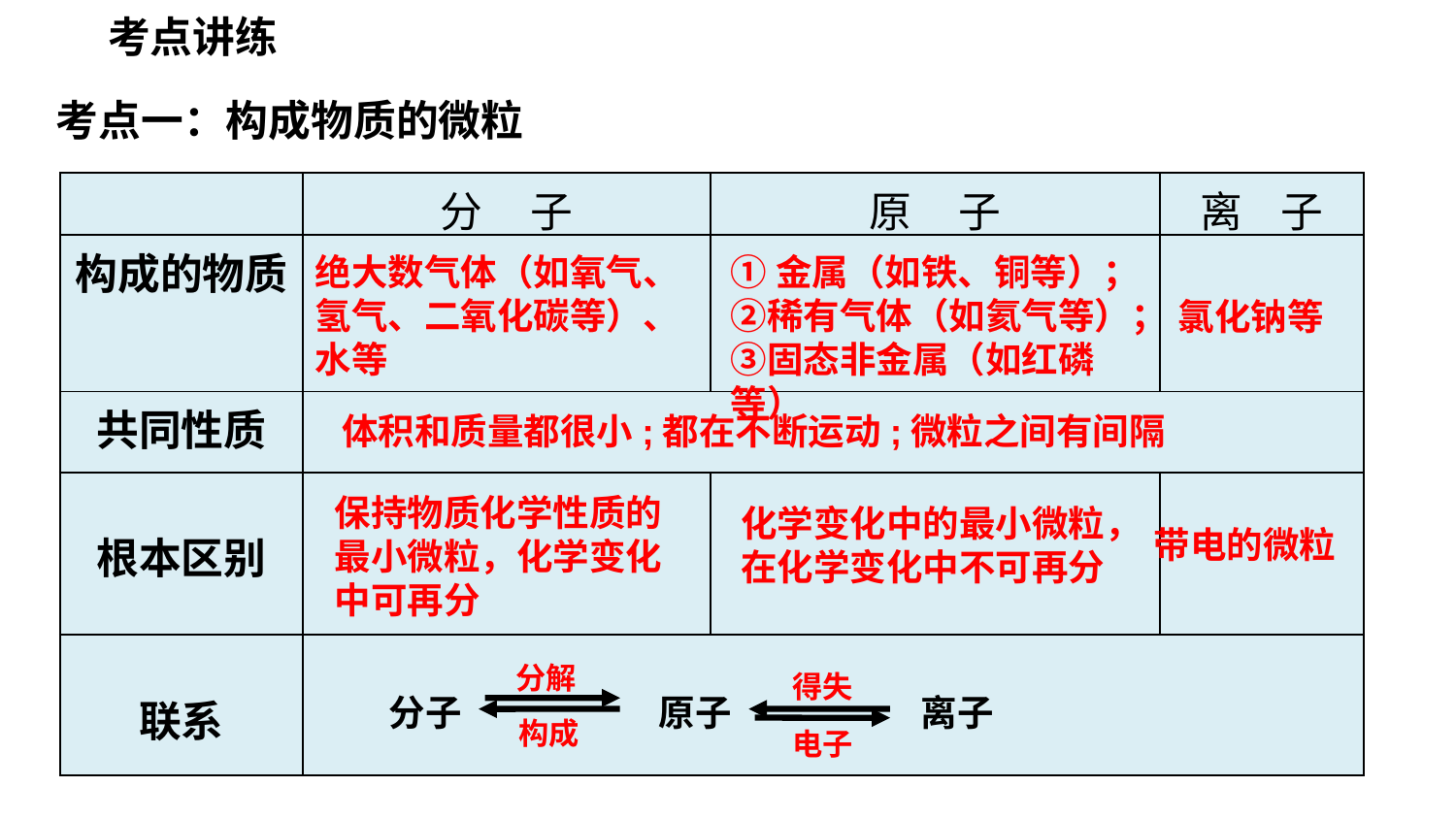

考点讲练
考点一：构成物质的微粒
|  | 分 子 | 原 子 | 离 子 |
| --- | --- | --- | --- |
| 构成的物质 |  |  |  |
| 共同性质 |  |  |  |
| 根本区别 |  |  |  |
| 联系 |  |  |  |
①金属（如铁、铜等）；②稀有气体（如氦气等）；③固态非金属（如红磷等）
绝大数气体（如氧气、氢气、二氧化碳等）、水等
氯化钠等
体积和质量都很小;都在不断运动;微粒之间有间隔
保持物质化学性质的最小微粒，化学变化中可再分
化学变化中的最小微粒，在化学变化中不可再分
带电的微粒
得失
电子
分解
分子                        原子                       离子

构成